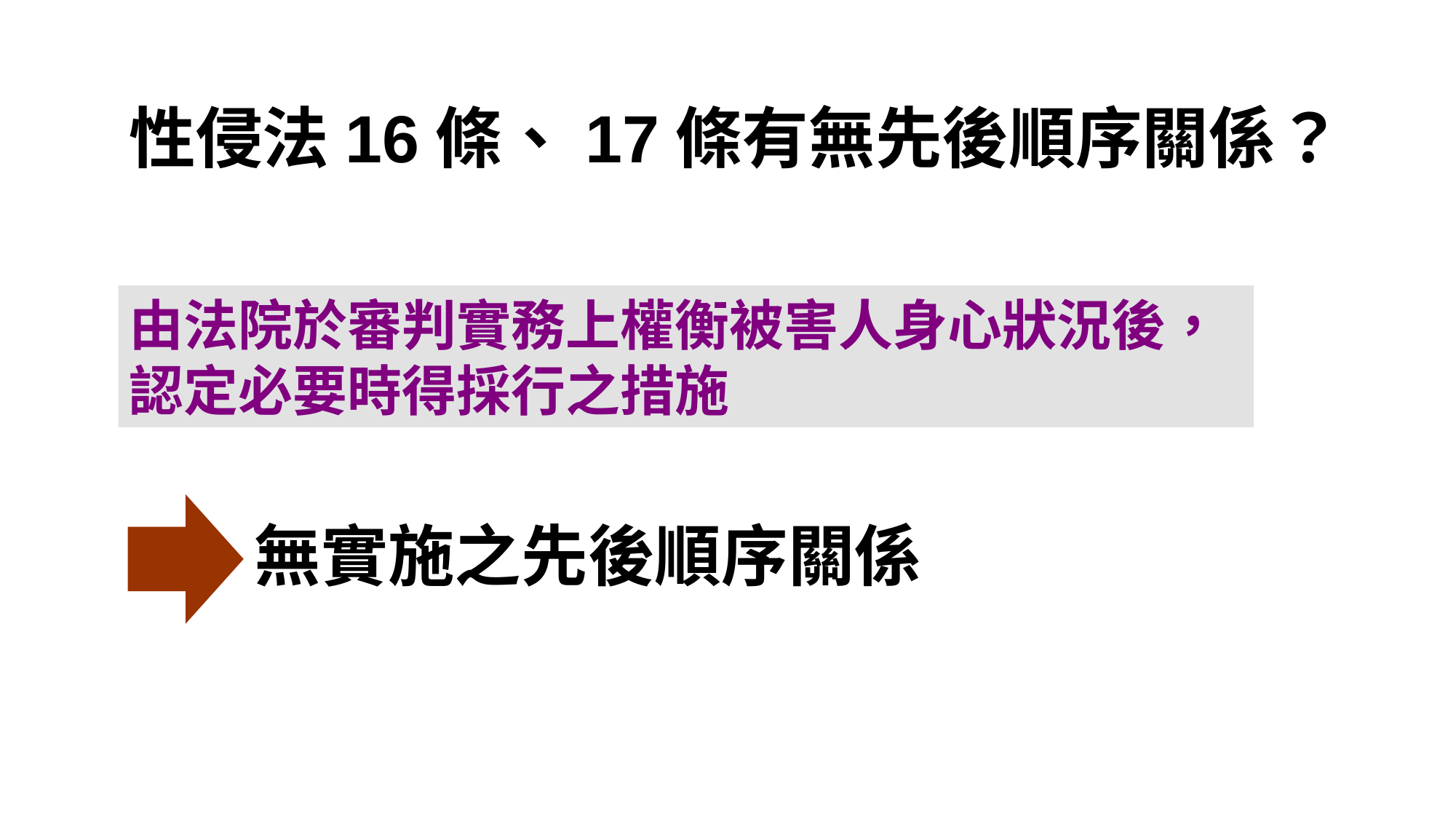

性侵法16條、17條有無先後順序關係？
由法院於審判實務上權衡被害人身心狀況後，認定必要時得採行之措施
# 無實施之先後順序關係